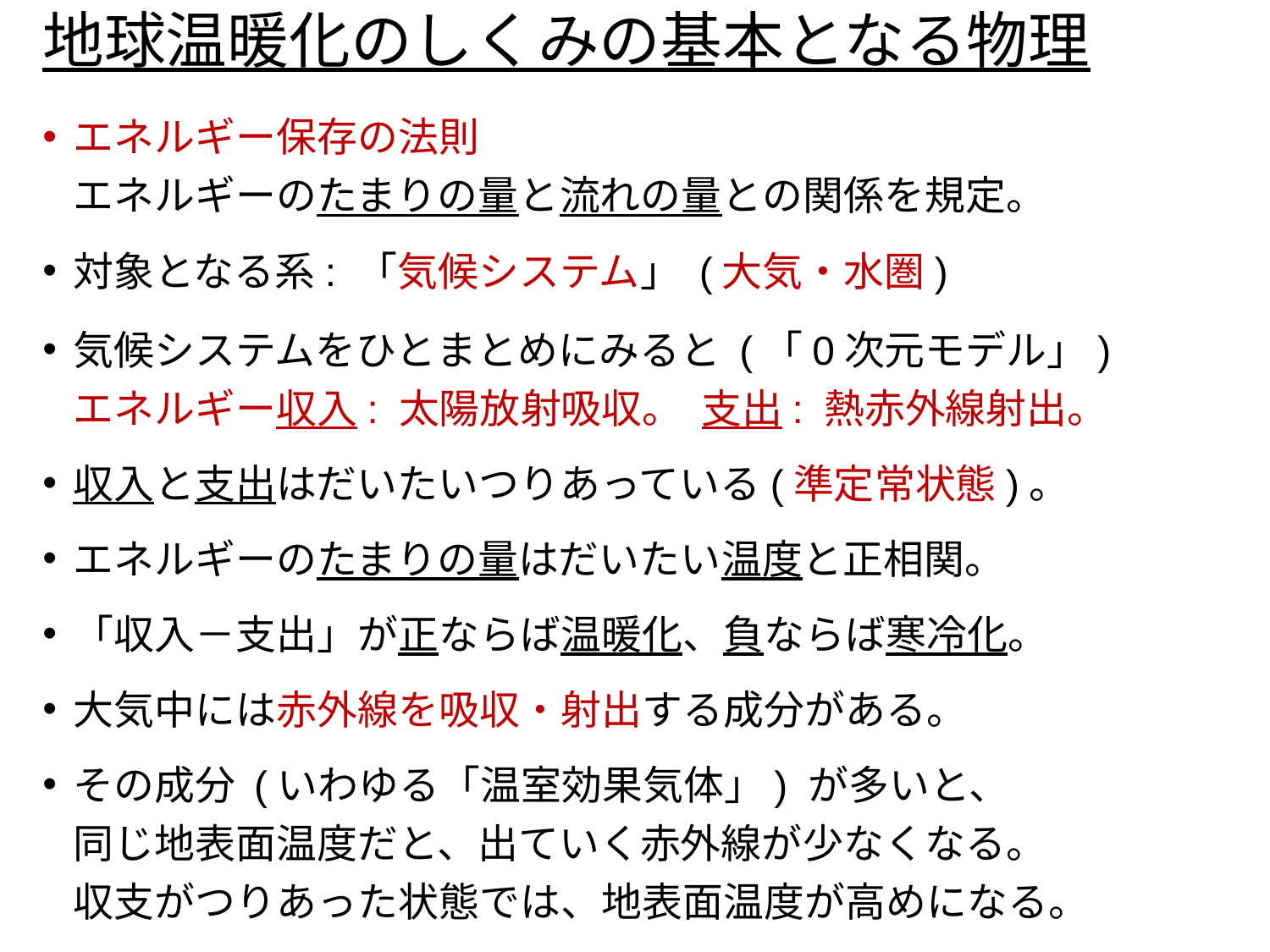

# 地球温暖化のしくみの基本となる物理
エネルギー保存の法則
エネルギーのたまりの量と流れの量との関係を規定。
対象となる系: 「気候システム」 (大気・水圏)
気候システムをひとまとめにみると (「0次元モデル」)
エネルギー収入: 太陽放射吸収。  支出: 熱赤外線射出。
収入と支出はだいたいつりあっている(準定常状態)。
エネルギーのたまりの量はだいたい温度と正相関。
「収入－支出」が正ならば温暖化、負ならば寒冷化。
大気中には赤外線を吸収・射出する成分がある。
その成分 (いわゆる「温室効果気体」) が多いと、
同じ地表面温度だと、出ていく赤外線が少なくなる。
収支がつりあった状態では、地表面温度が高めになる。